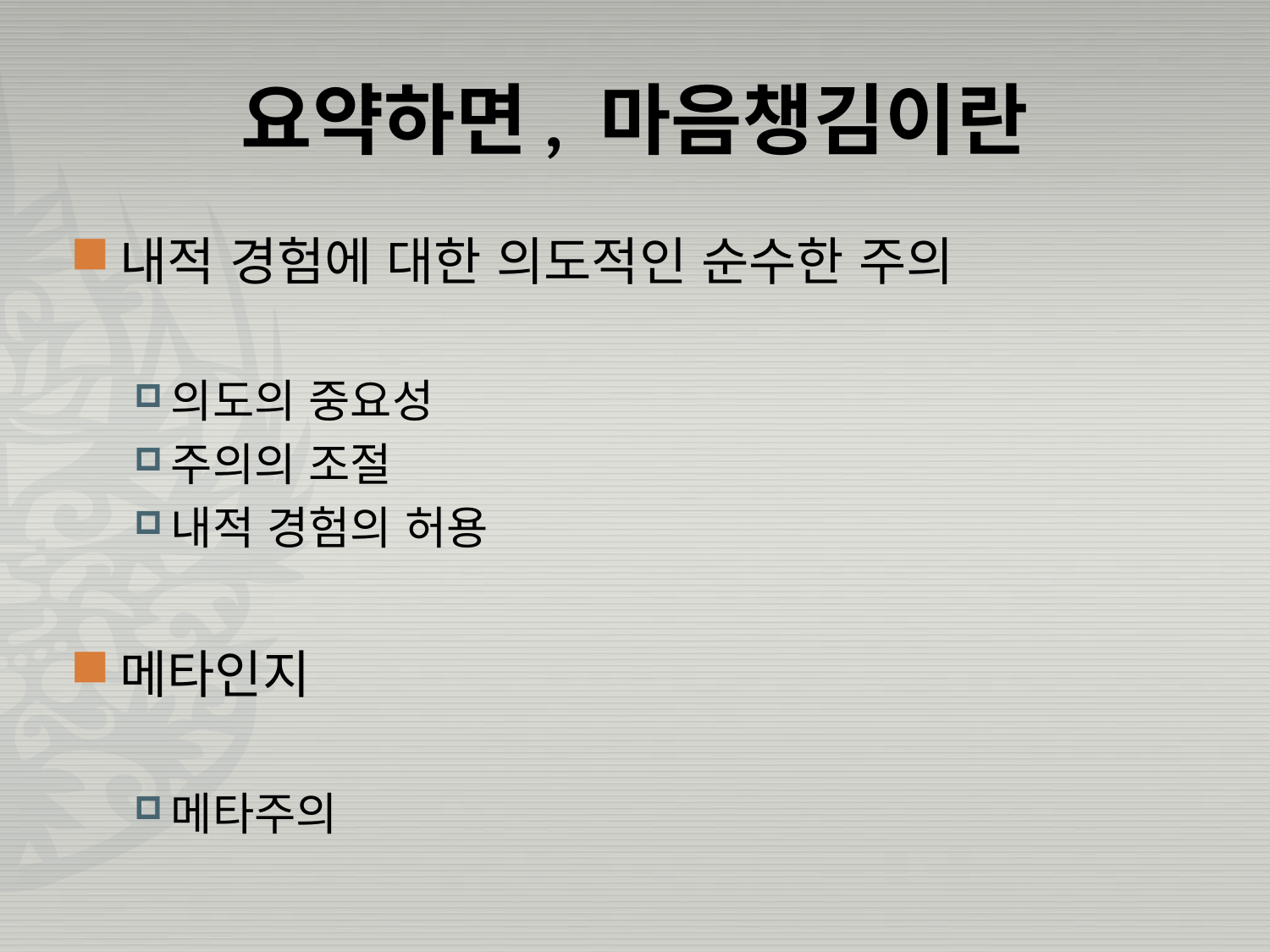

# 요약하면, 마음챙김이란
내적 경험에 대한 의도적인 순수한 주의

의도의 중요성
주의의 조절
내적 경험의 허용

메타인지

메타주의